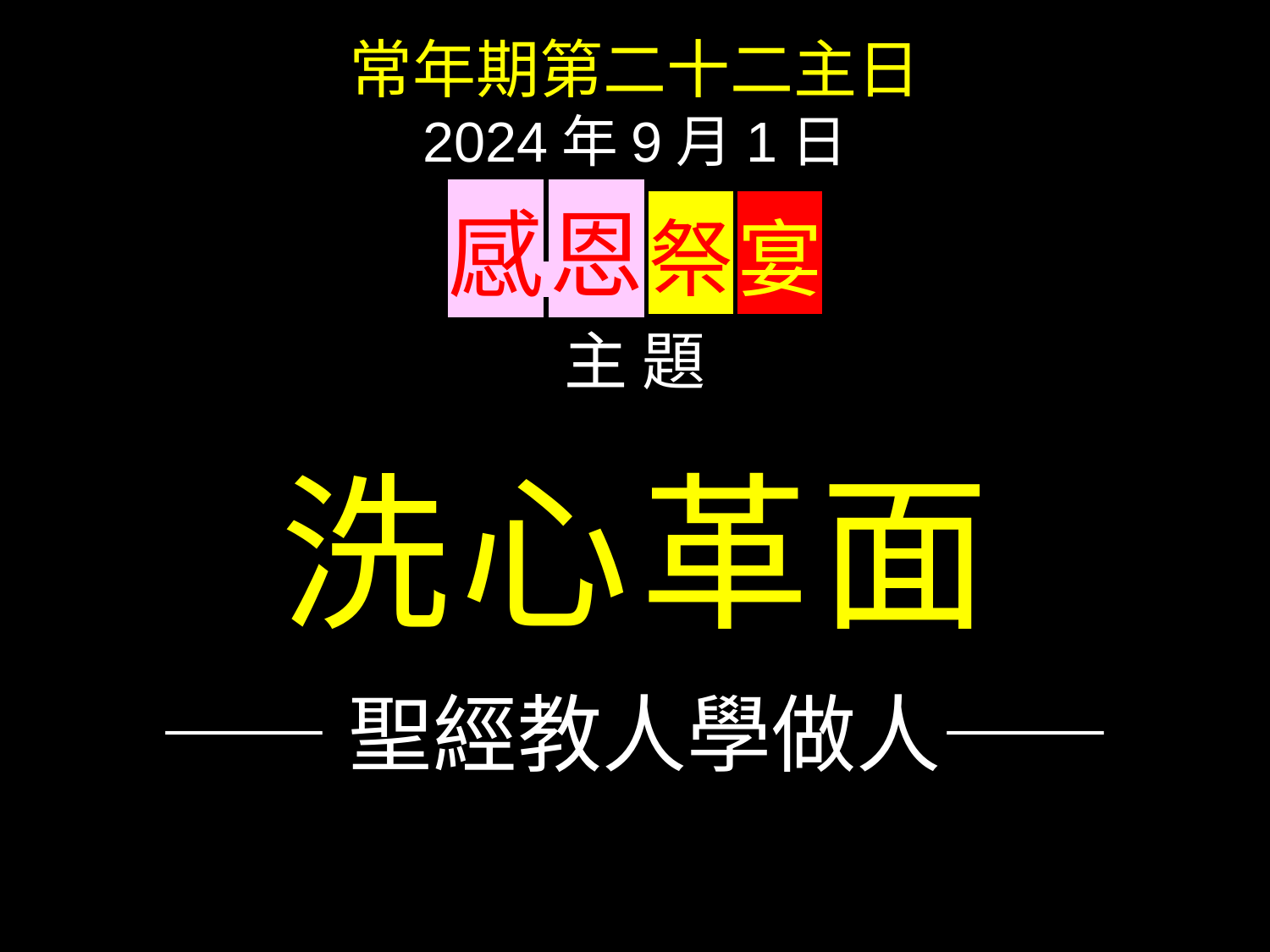

常年期第二十二主日
2024年9月1日
感 恩 祭 宴

主 題

洗心革面
—— 聖經教人學做人——